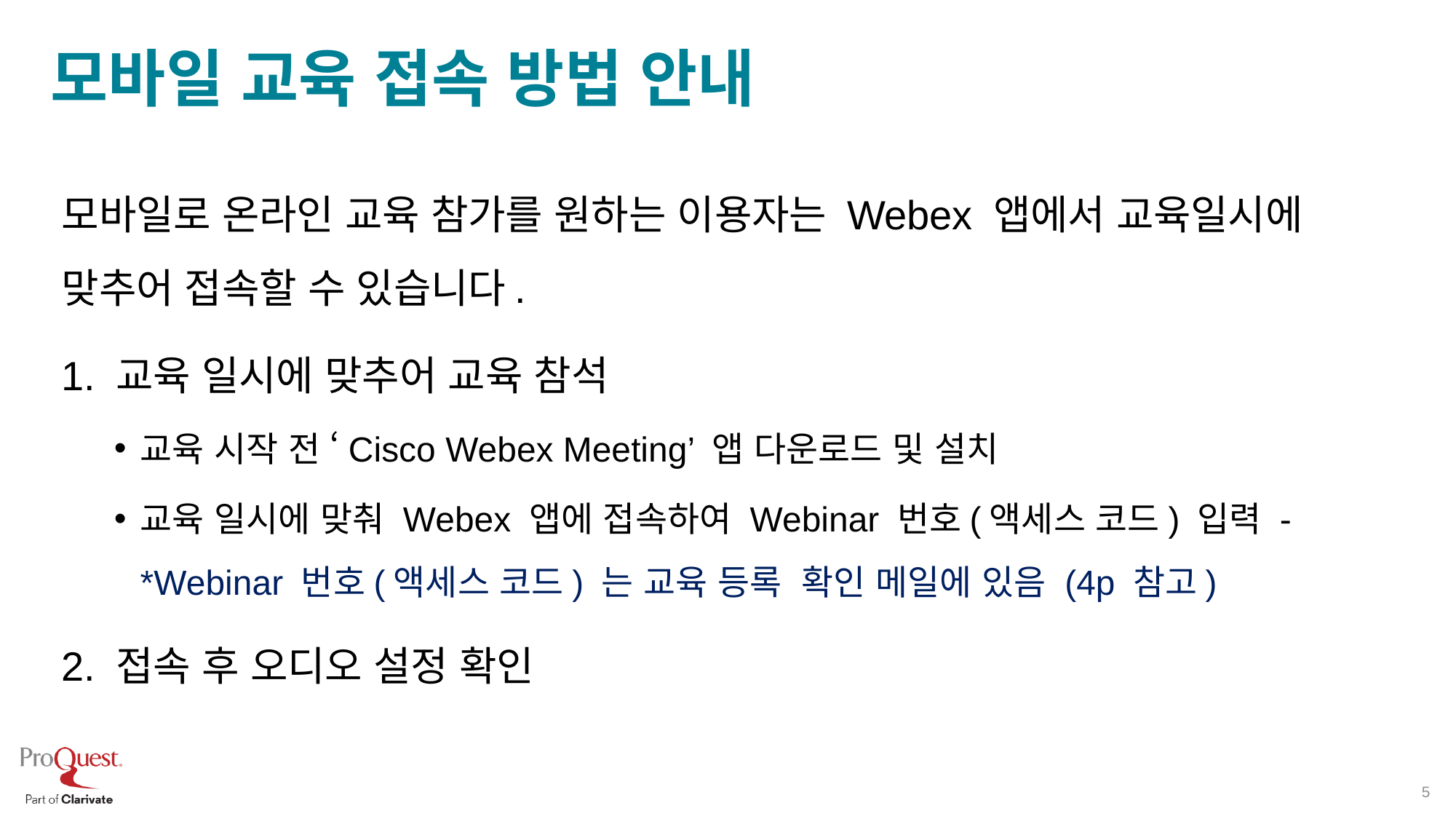

# 모바일 교육 접속 방법 안내
모바일로 온라인 교육 참가를 원하는 이용자는 Webex 앱에서 교육일시에 맞추어 접속할 수 있습니다.
1. 교육 일시에 맞추어 교육 참석
교육 시작 전 ‘Cisco Webex Meeting’ 앱 다운로드 및 설치
교육 일시에 맞춰 Webex 앱에 접속하여 Webinar 번호(액세스 코드) 입력 - *Webinar 번호(액세스 코드) 는 교육 등록  확인 메일에 있음 (4p 참고)
2. 접속 후 오디오 설정 확인

5